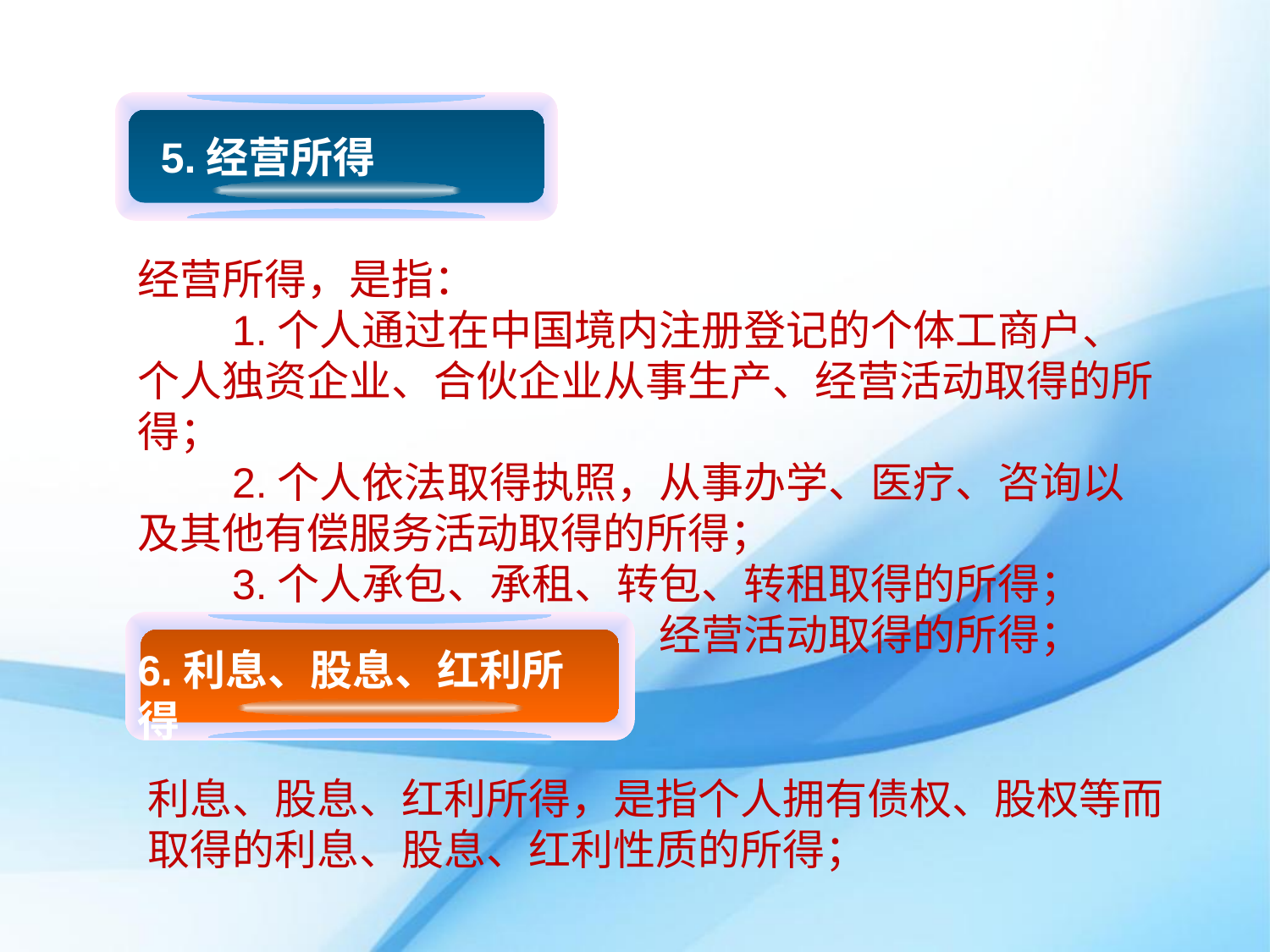

5.经营所得
经营所得，是指：
　　1.个人通过在中国境内注册登记的个体工商户、个人独资企业、合伙企业从事生产、经营活动取得的所得；
　　2.个人依法取得执照，从事办学、医疗、咨询以及其他有偿服务活动取得的所得；
　　3.个人承包、承租、转包、转租取得的所得；
　　4.个人从事其他生产、经营活动取得的所得；

6.利息、股息、红利所得
利息、股息、红利所得，是指个人拥有债权、股权等而取得的利息、股息、红利性质的所得；